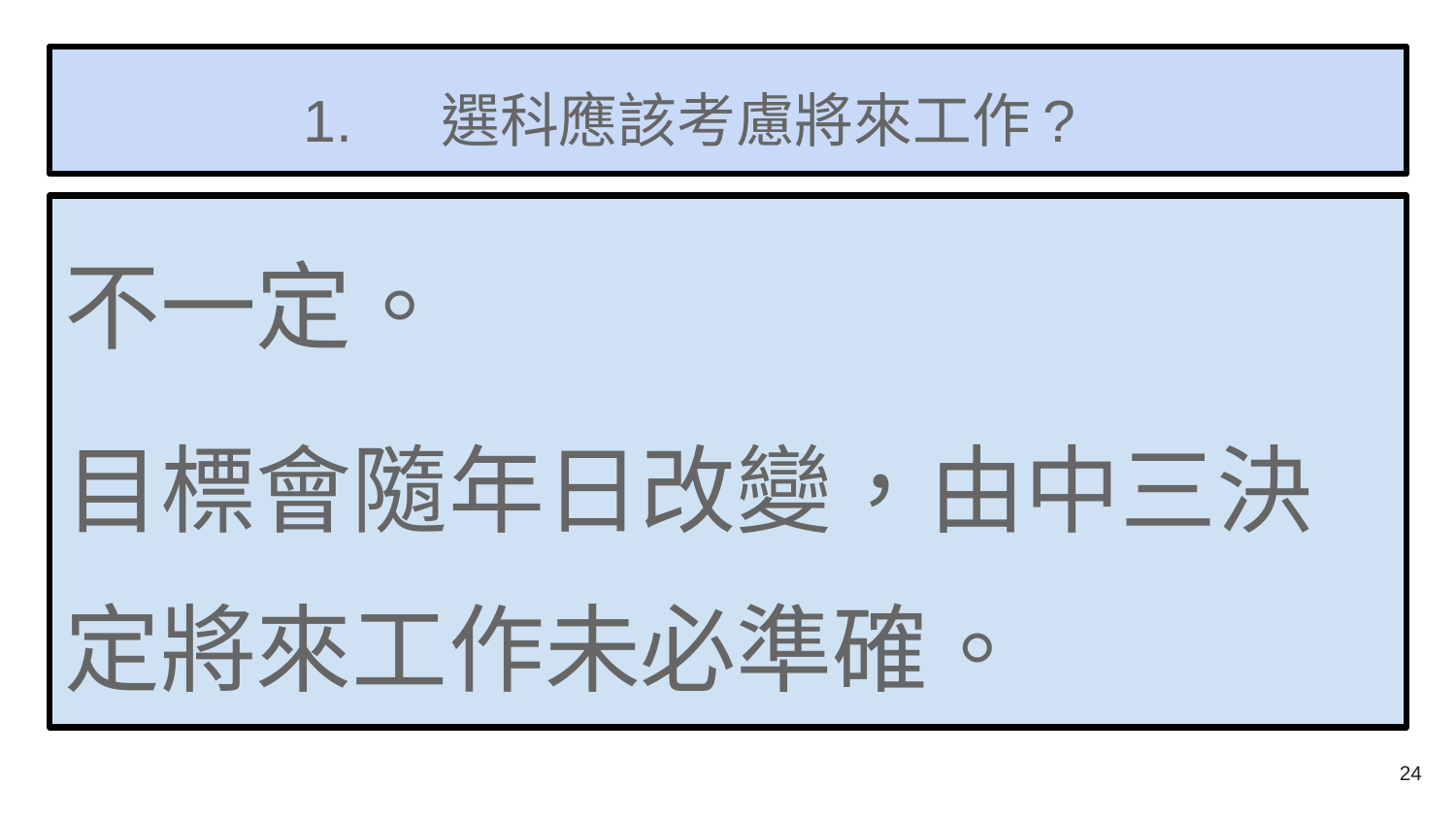

# 選科應該考慮將來工作?

不一定。
目標會隨年日改變，由中三決定將來工作未必準確。
24